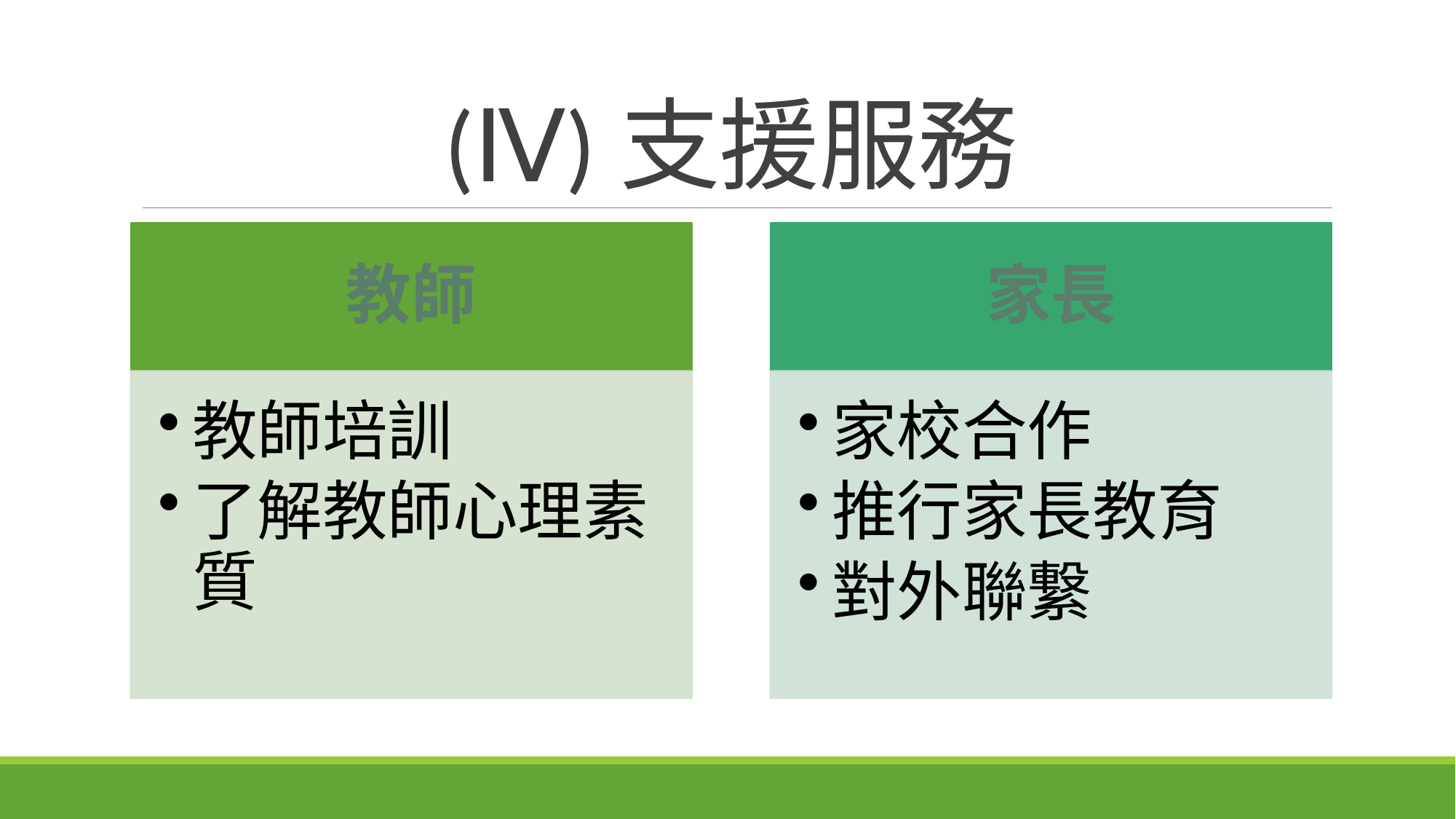

# (Ⅳ)支援服務
教師
教師培訓
了解教師心理素質
家長
家校合作
推行家長教育
對外聯繋